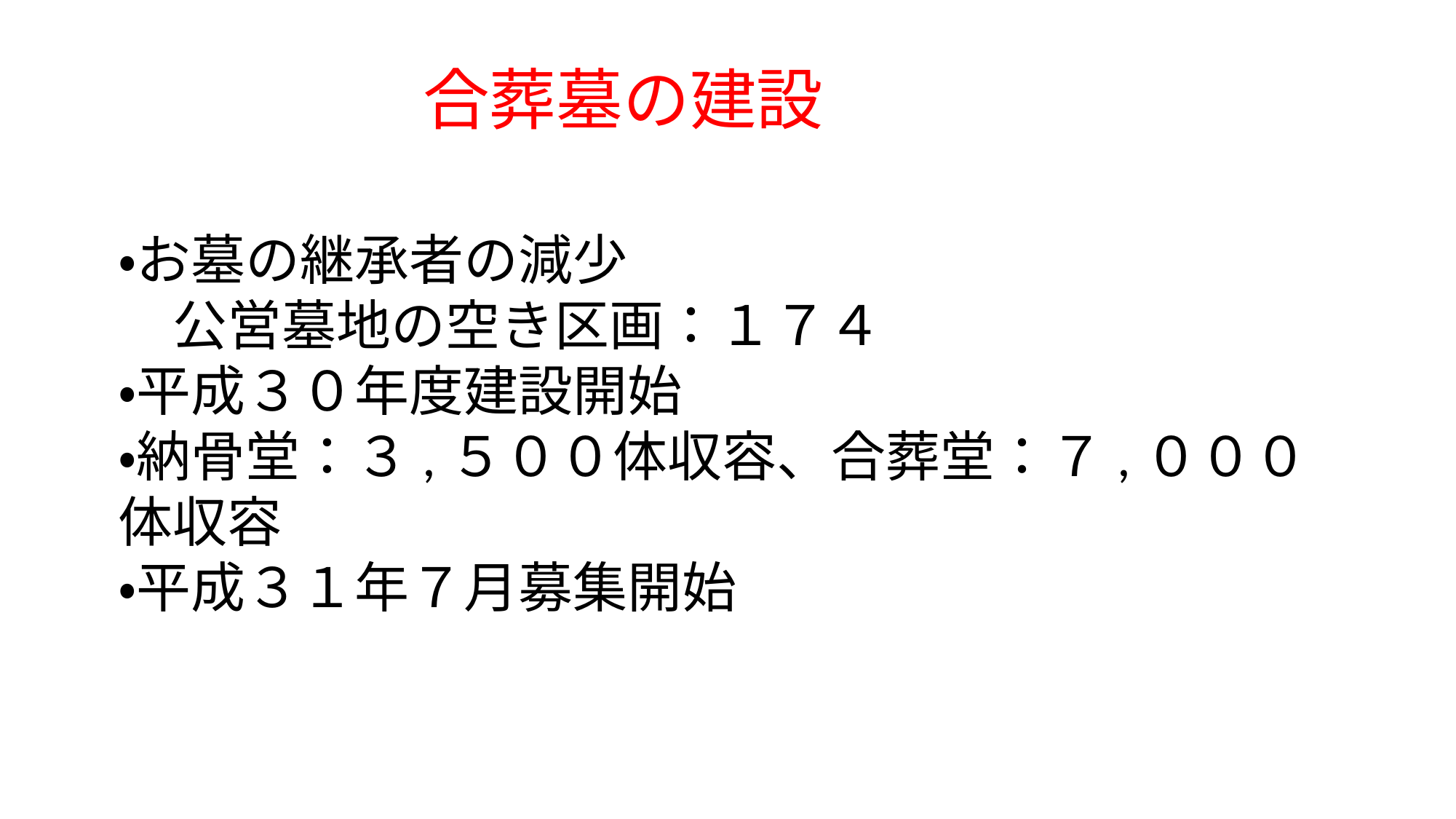

合葬墓の建設
・お墓の継承者の減少
　公営墓地の空き区画：１７４
・平成３０年度建設開始
・納骨堂：３,５００体収容、合葬堂：７,０００体収容
・平成３１年７月募集開始